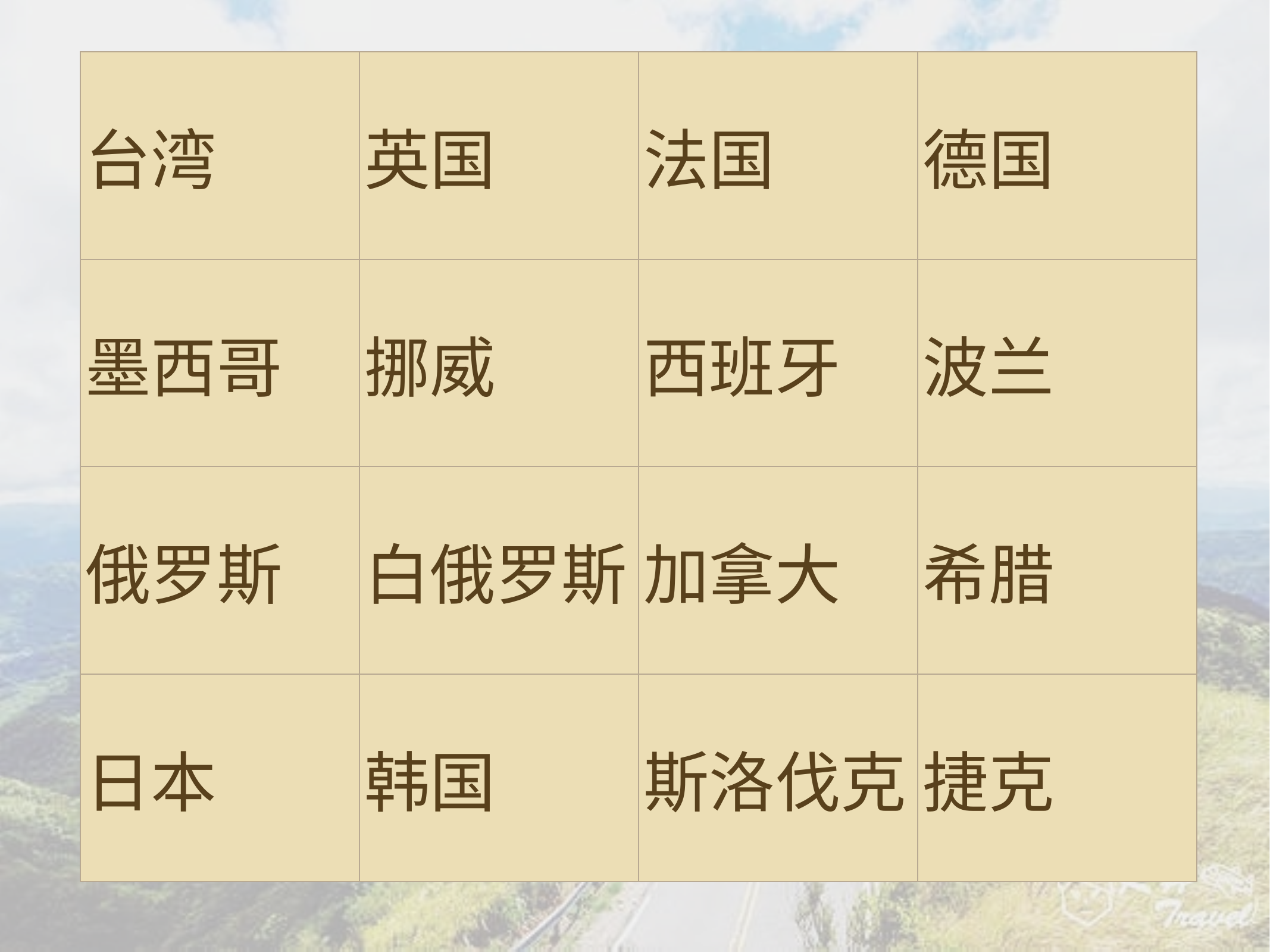

#
| 台湾 | 英国 | 法国 | 德国 |
| --- | --- | --- | --- |
| 墨西哥 | 挪威 | 西班牙 | 波兰 |
| 俄罗斯 | 白俄罗斯 | 加拿大 | 希腊 |
| 日本 | 韩国 | 斯洛伐克 | 捷克 |